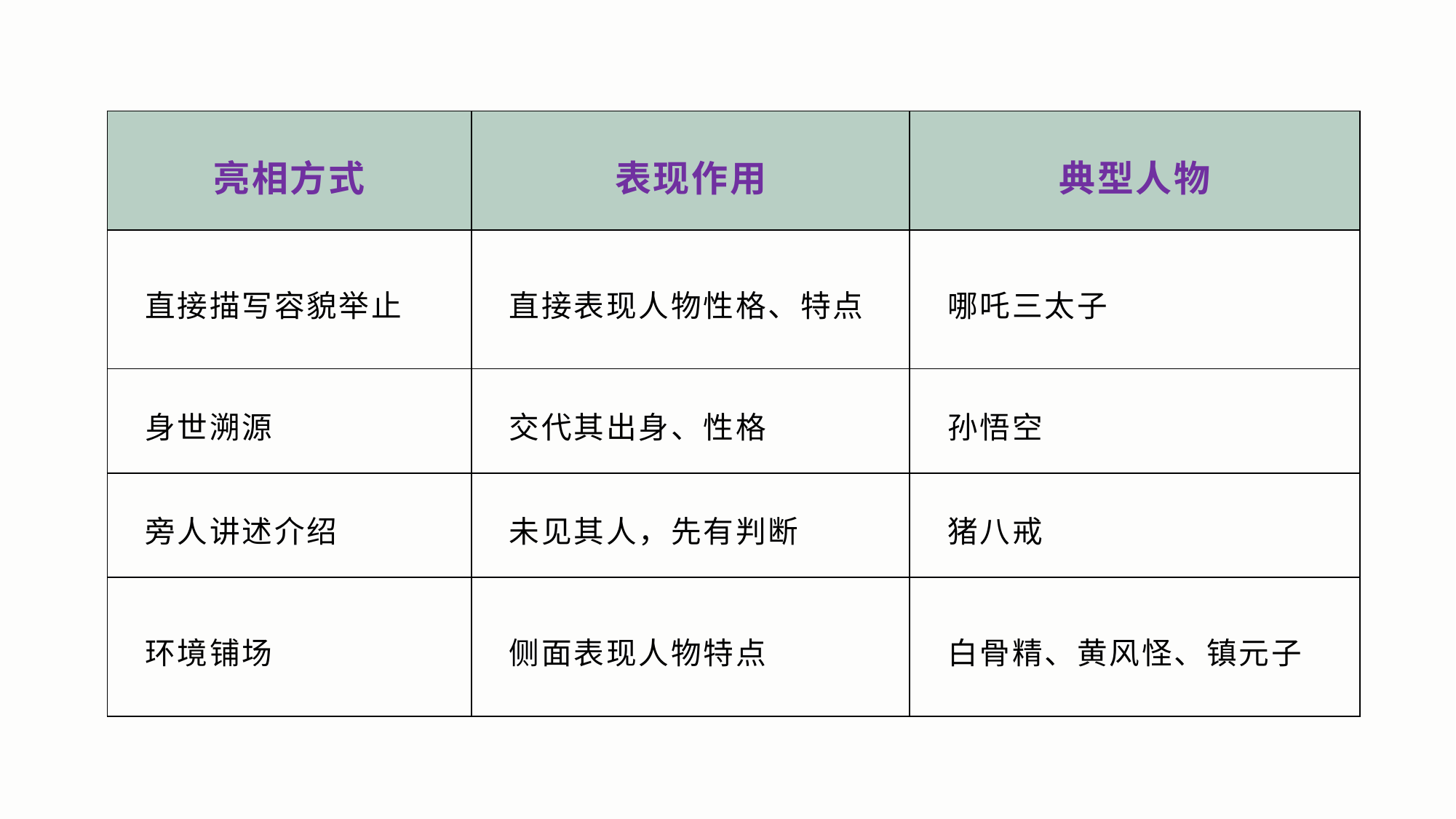

| 亮相方式 | 表现作用 | 典型人物 |
| --- | --- | --- |
| 直接描写容貌举止 | 直接表现人物性格、特点 | 哪吒三太子 |
| 身世溯源 | 交代其出身、性格 | 孙悟空 |
| 旁人讲述介绍 | 未见其人，先有判断 | 猪八戒 |
| 环境铺场 | 侧面表现人物特点 | 白骨精、黄风怪、镇元子 |